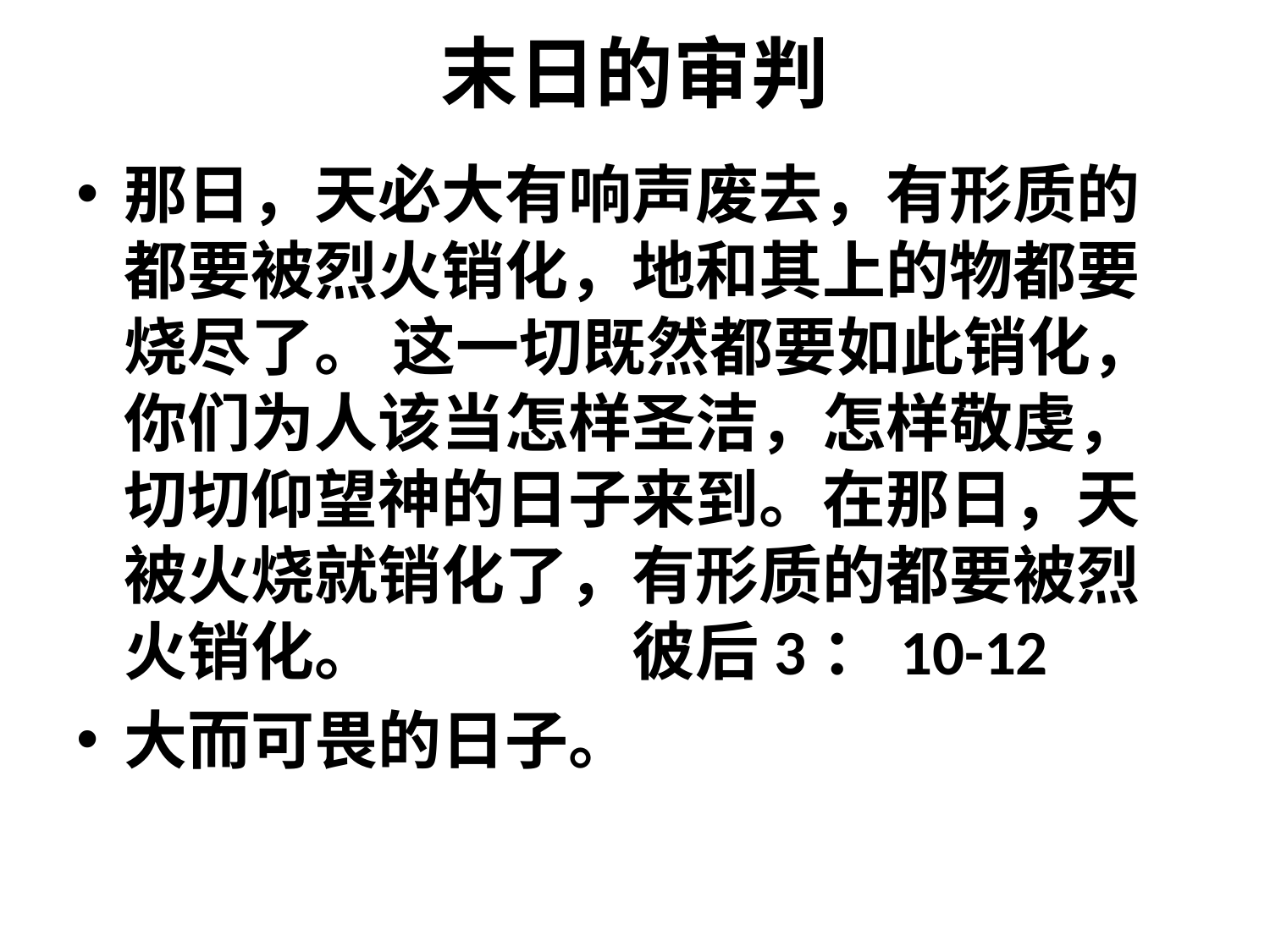

# 末日的审判
那日，天必大有响声废去，有形质的都要被烈火销化，地和其上的物都要烧尽了。 这一切既然都要如此销化，你们为人该当怎样圣洁，怎样敬虔， 切切仰望神的日子来到。在那日，天被火烧就销化了，有形质的都要被烈火销化。 		彼后3：10-12
大而可畏的日子。